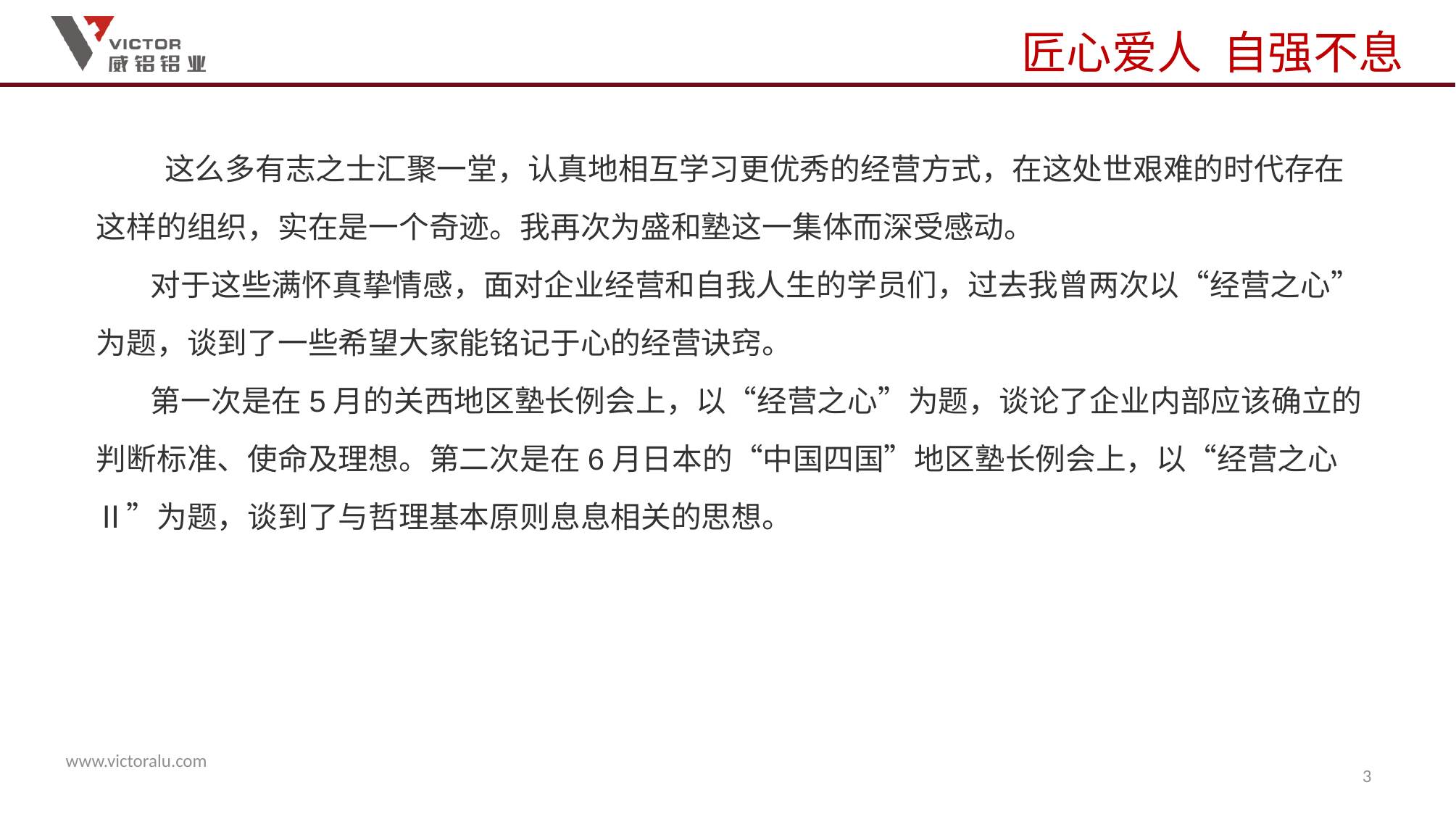

这么多有志之士汇聚一堂，认真地相互学习更优秀的经营方式，在这处世艰难的时代存在这样的组织，实在是一个奇迹。我再次为盛和塾这一集体而深受感动。
对于这些满怀真挚情感，面对企业经营和自我人生的学员们，过去我曾两次以“经营之心”为题，谈到了一些希望大家能铭记于心的经营诀窍。
第一次是在5月的关西地区塾长例会上，以“经营之心”为题，谈论了企业内部应该确立的判断标准、使命及理想。第二次是在6月日本的“中国四国”地区塾长例会上，以“经营之心Ⅱ”为题，谈到了与哲理基本原则息息相关的思想。
3